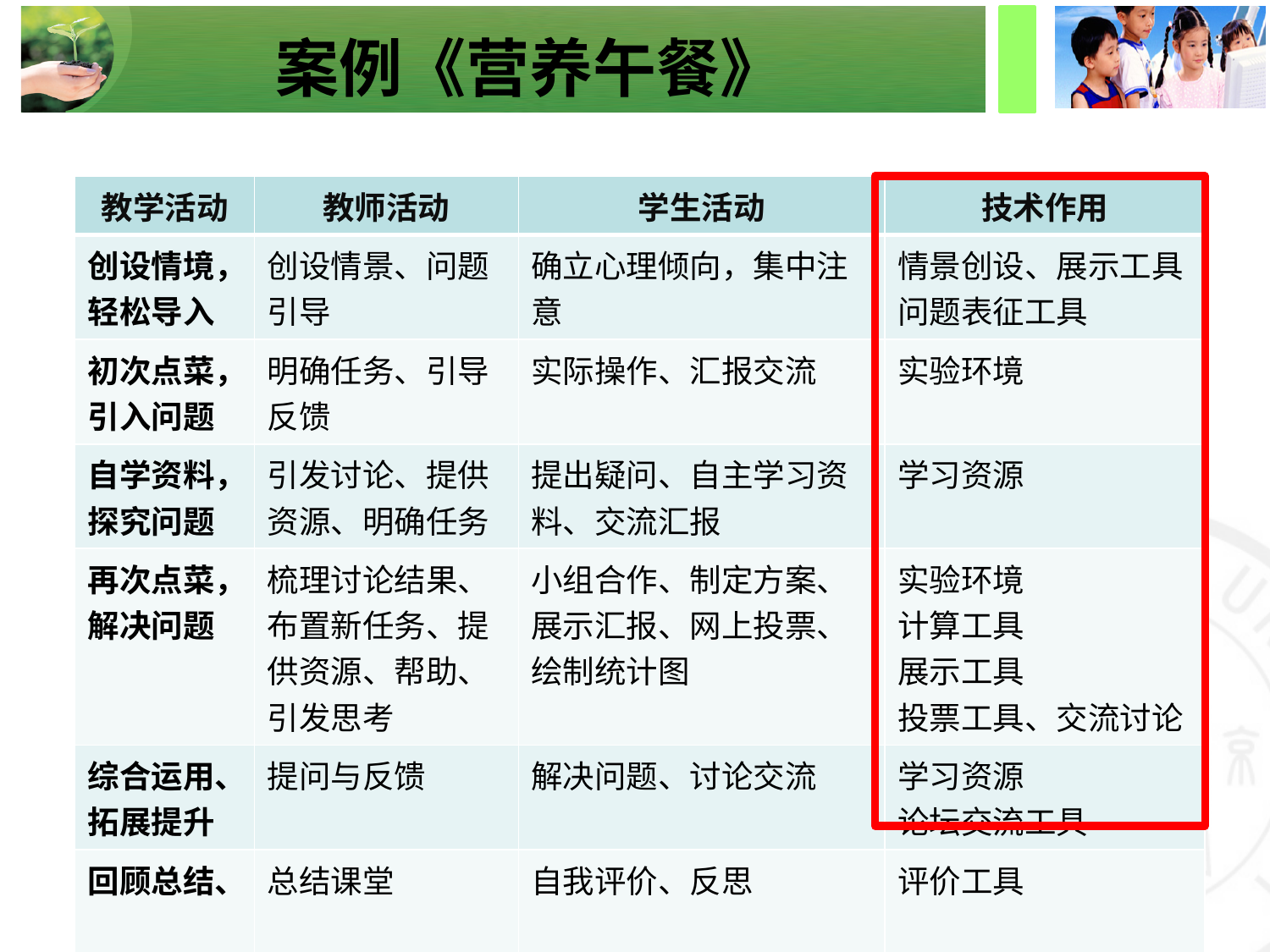

# 案例《营养午餐》
| 教学活动 | 教师活动 | 学生活动 | 技术作用 |
| --- | --- | --- | --- |
| 创设情境，轻松导入 | 创设情景、问题引导 | 确立心理倾向，集中注意 | 情景创设、展示工具 问题表征工具 |
| 初次点菜，引入问题 | 明确任务、引导反馈 | 实际操作、汇报交流 | 实验环境 |
| 自学资料，探究问题 | 引发讨论、提供资源、明确任务 | 提出疑问、自主学习资料、交流汇报 | 学习资源 |
| 再次点菜，解决问题 | 梳理讨论结果、布置新任务、提供资源、帮助、引发思考 | 小组合作、制定方案、展示汇报、网上投票、绘制统计图 | 实验环境 计算工具 展示工具 投票工具、交流讨论 |
| 综合运用、拓展提升 | 提问与反馈 | 解决问题、讨论交流 | 学习资源 论坛交流工具 |
| 回顾总结、 自我评价 | 总结课堂 | 自我评价、反思 | 评价工具 |